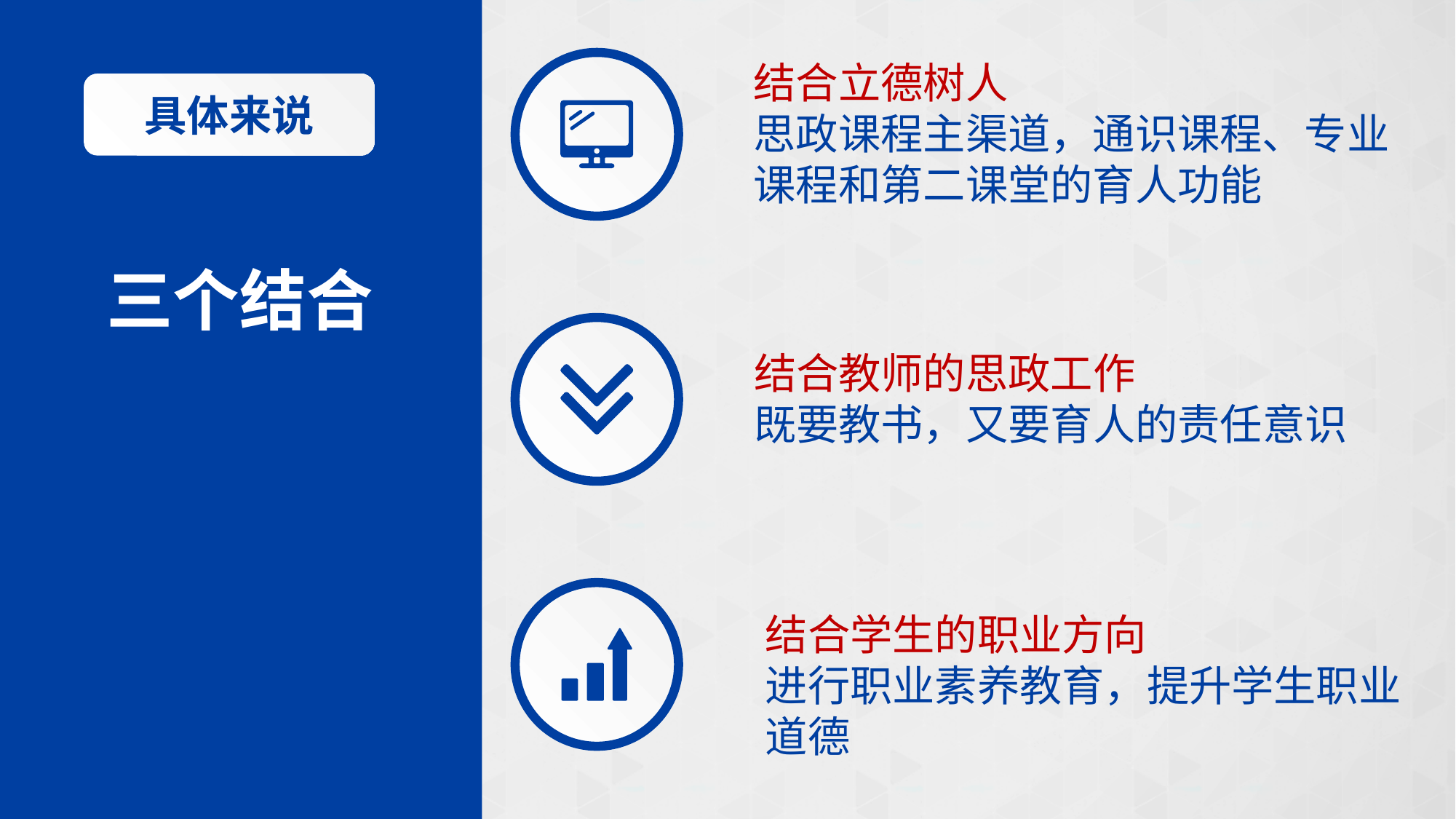

结合立德树人
思政课程主渠道，通识课程、专业课程和第二课堂的育人功能

具体来说

三个结合

结合教师的思政工作
既要教书，又要育人的责任意识

结合学生的职业方向
进行职业素养教育，提升学生职业道德